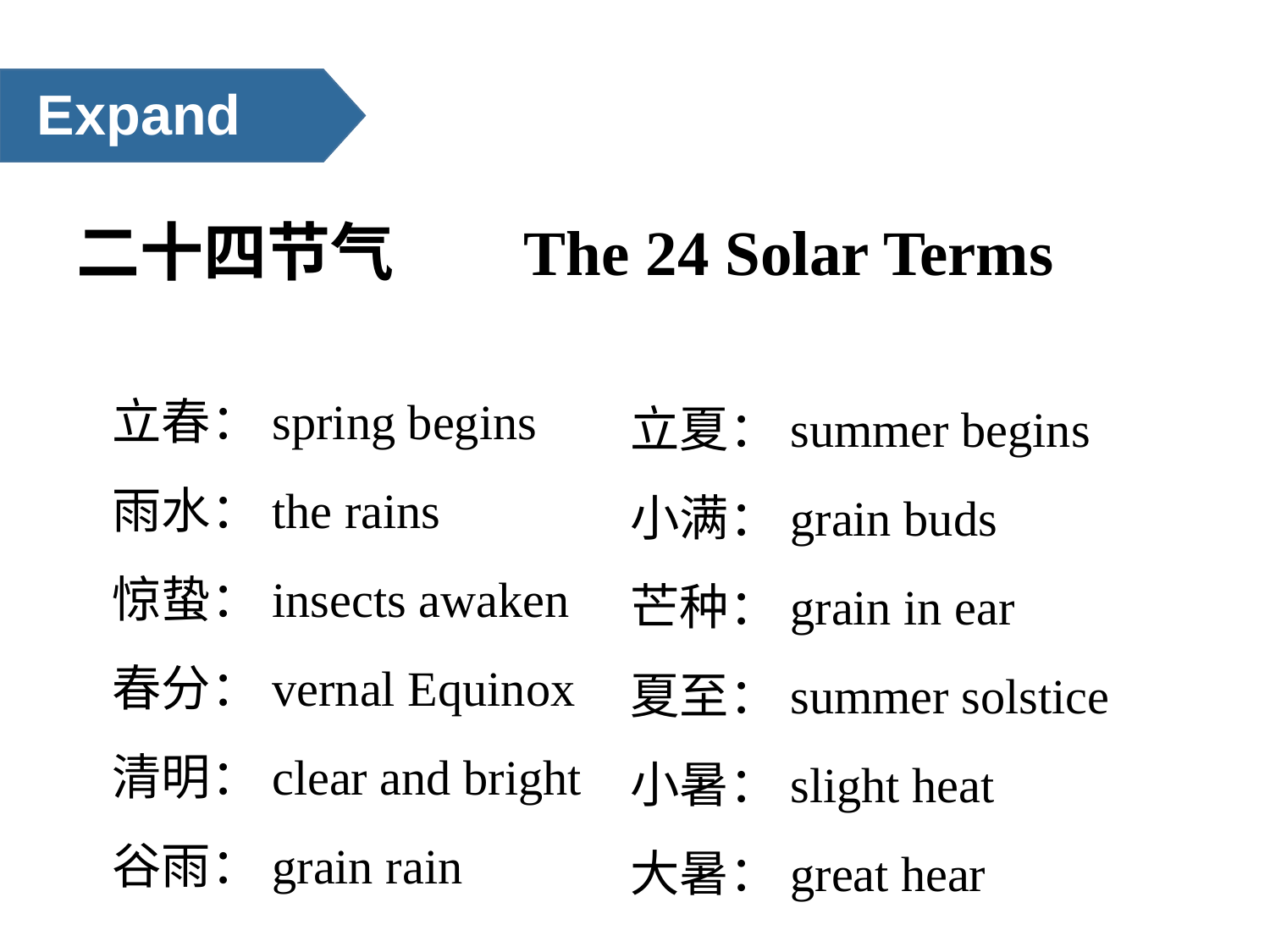

Expand
二十四节气        The 24 Solar Terms
立春：spring begins
雨水：the rains
惊蛰：insects awaken
春分：vernal Equinox
清明：clear and bright
谷雨：grain rain
立夏：summer begins
小满：grain buds
芒种：grain in ear
夏至：summer solstice
小暑：slight heat
大暑：great hear